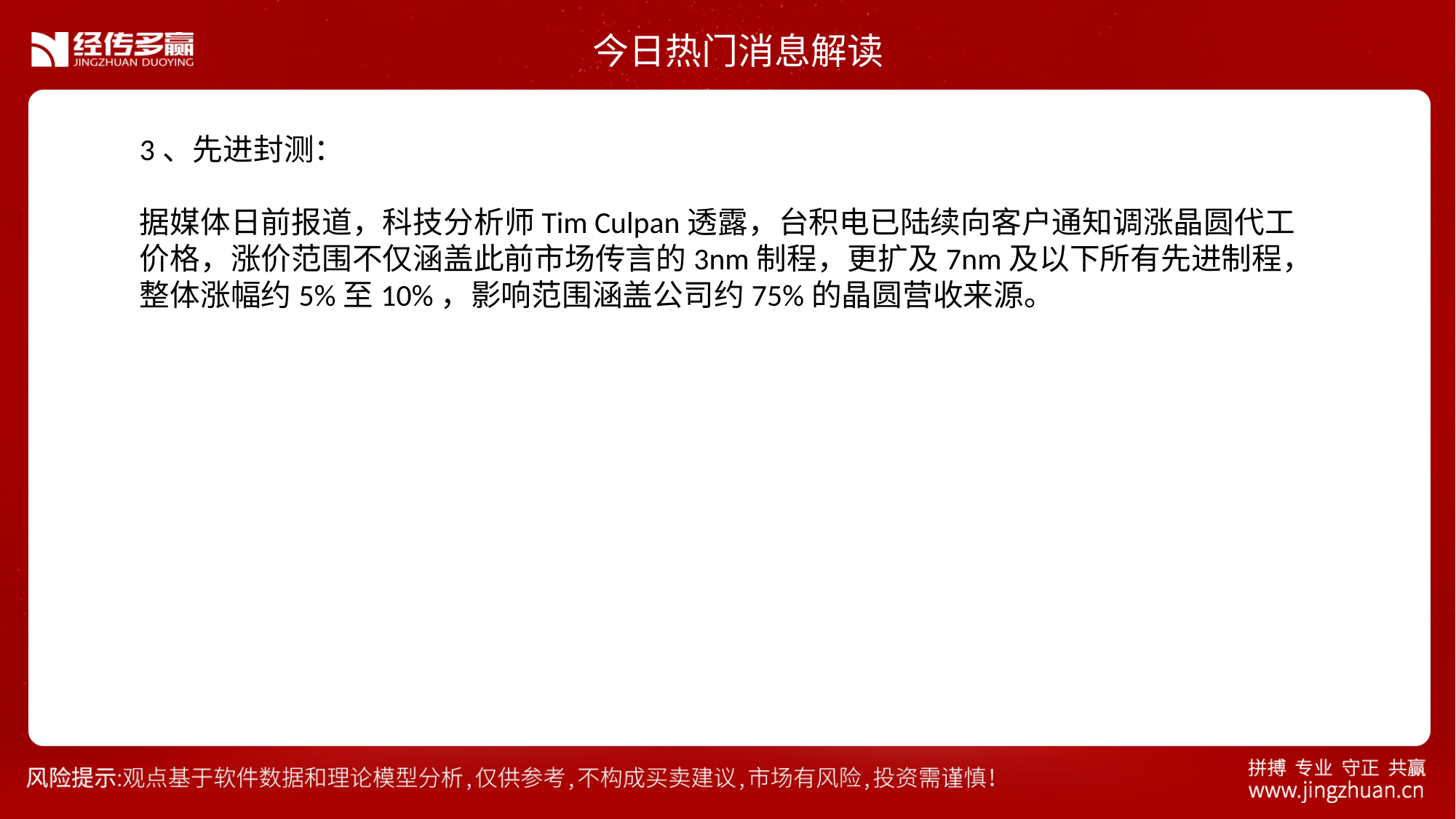

今日热门消息解读
3、先进封测：

据媒体日前报道，科技分析师Tim Culpan透露，台积电已陆续向客户通知调涨晶圆代工价格，涨价范围不仅涵盖此前市场传言的3nm制程，更扩及7nm及以下所有先进制程，整体涨幅约5%至10%，影响范围涵盖公司约75%的晶圆营收来源。